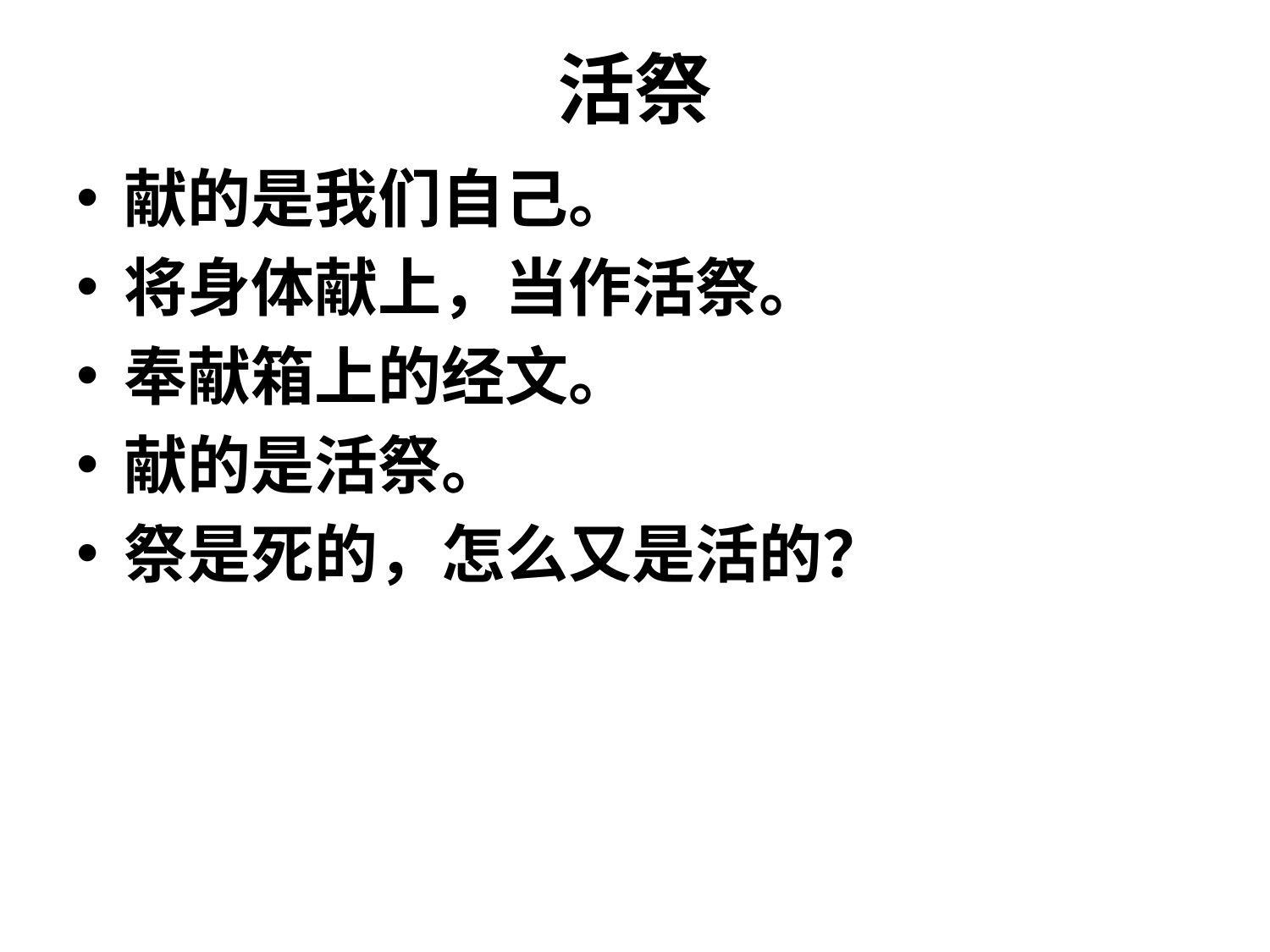

# 活祭
献的是我们自己。
将身体献上，当作活祭。
奉献箱上的经文。
献的是活祭。
祭是死的，怎么又是活的？